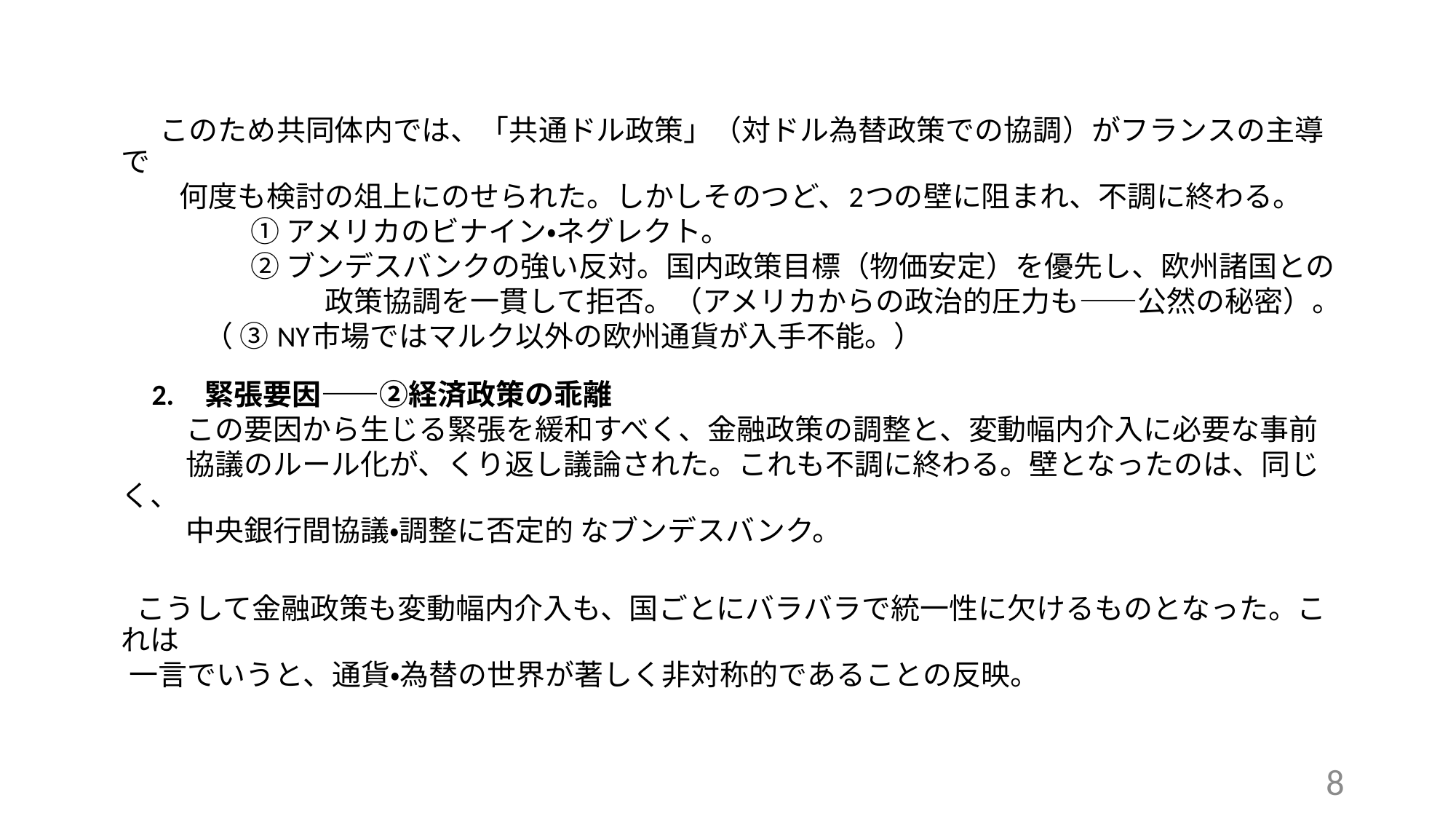

このため共同体内では、「共通ドル政策」（対ドル為替政策での協調）がフランスの主導で
　　何度も検討の俎上にのせられた。しかしそのつど、2つの壁に阻まれ、不調に終わる。
　　　  　① アメリカのビナイン・ネグレクト。
　　　　  ② ブンデスバンクの強い反対。国内政策目標（物価安定）を優先し、欧州諸国との
　　　　　　　政策協調を一貫して拒否。（アメリカからの政治的圧力も――公然の秘密）。
     　   （ ③ NY市場ではマルク以外の欧州通貨が入手不能。）

　2.　緊張要因――②経済政策の乖離
　　 この要因から生じる緊張を緩和すべく、金融政策の調整と、変動幅内介入に必要な事前
　　 協議のルール化が、くり返し議論された。これも不調に終わる。壁となったのは、同じく、
　　 中央銀行間協議・調整に否定的 なブンデスバンク。

　こうして金融政策も変動幅内介入も、国ごとにバラバラで統一性に欠けるものとなった。これは
 一言でいうと、通貨・為替の世界が著しく非対称的であることの反映。

8